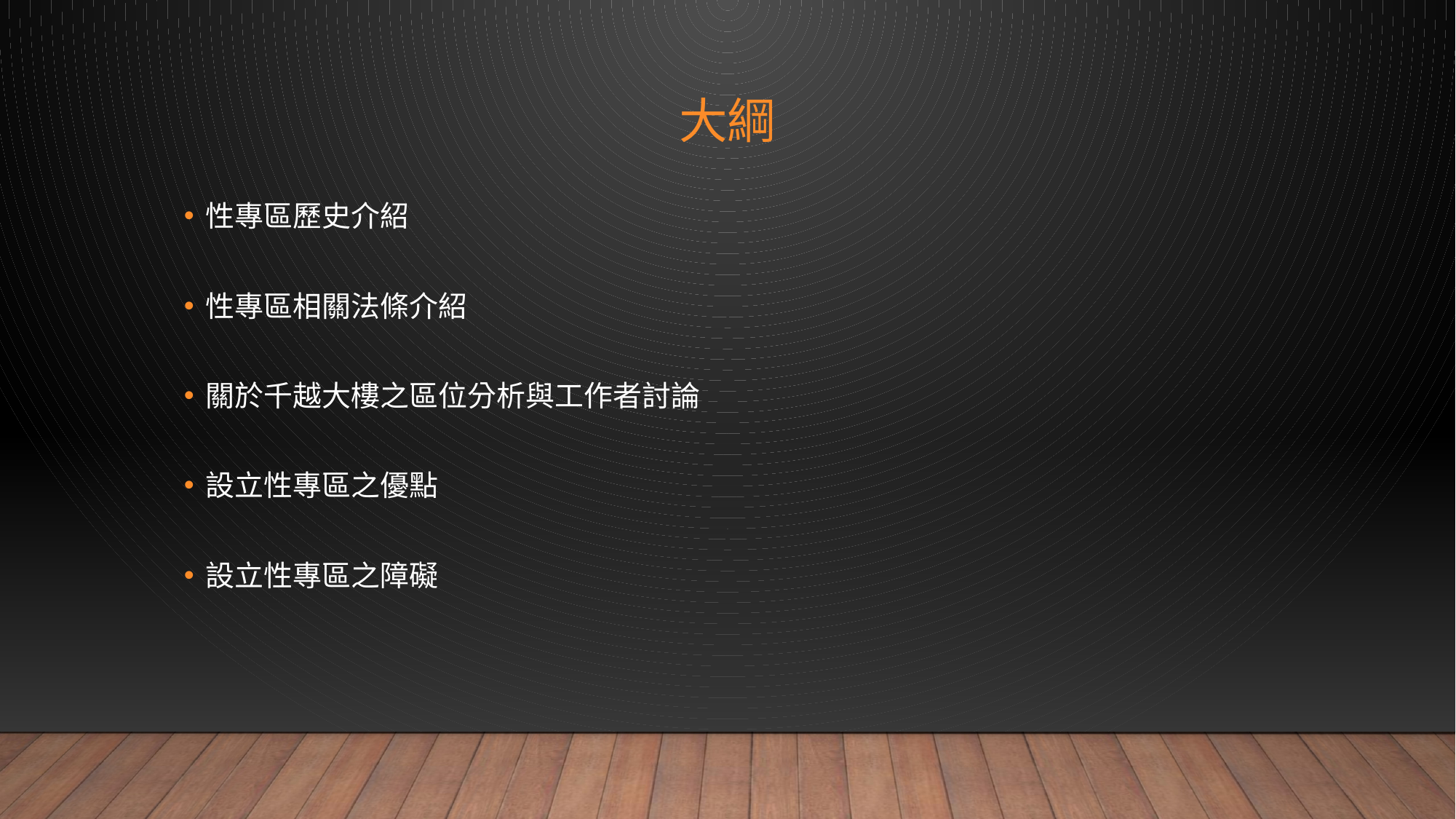

# 大綱
性專區歷史介紹

性專區相關法條介紹

關於千越大樓之區位分析與工作者討論

設立性專區之優點

設立性專區之障礙